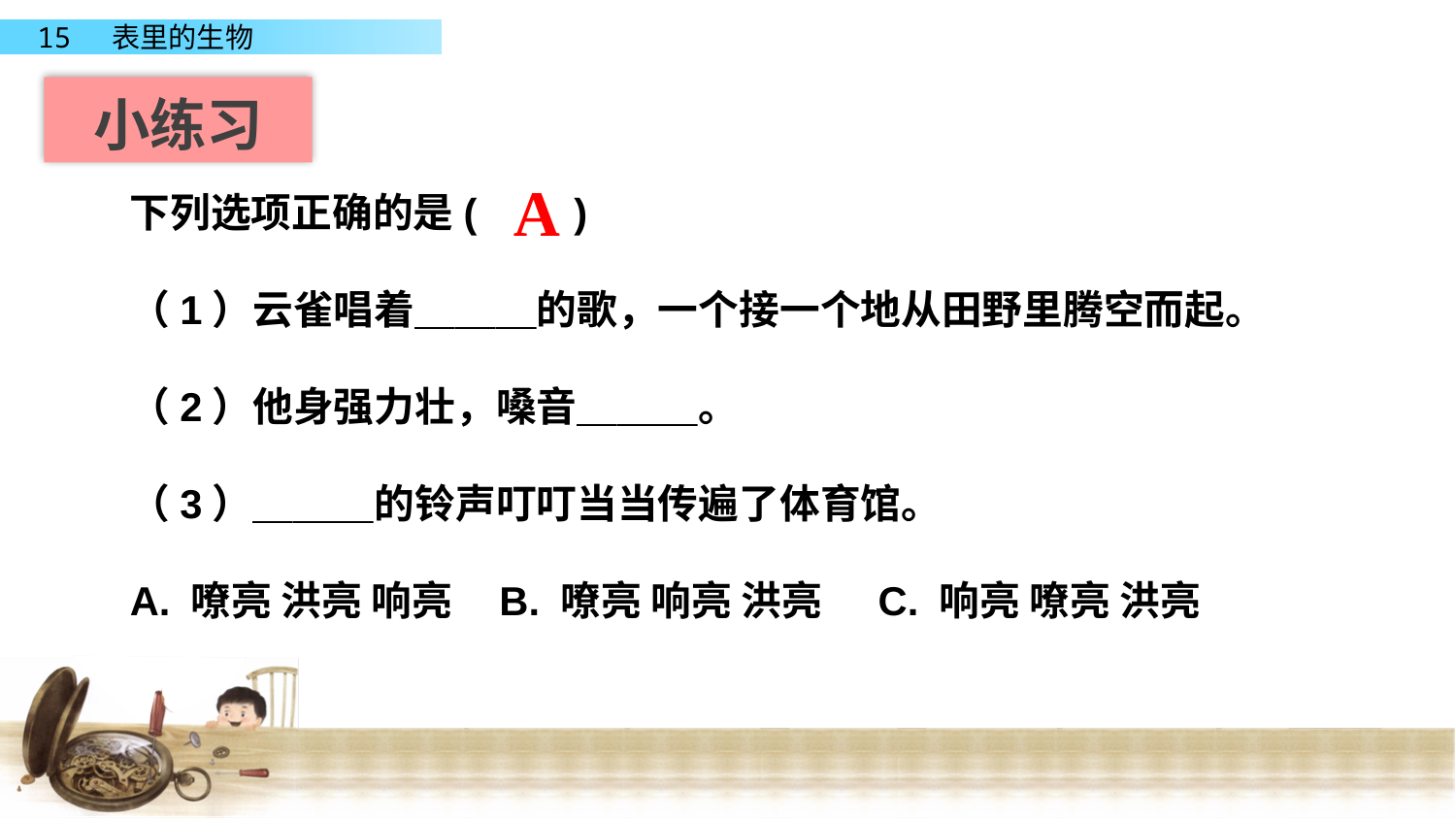

小练习
A
下列选项正确的是(　    )

（1）云雀唱着＿＿＿的歌，一个接一个地从田野里腾空而起。

（2）他身强力壮，嗓音＿＿＿。

（3）＿＿＿的铃声叮叮当当传遍了体育馆。

A. 嘹亮 洪亮 响亮    B. 嘹亮 响亮 洪亮     C. 响亮 嘹亮 洪亮